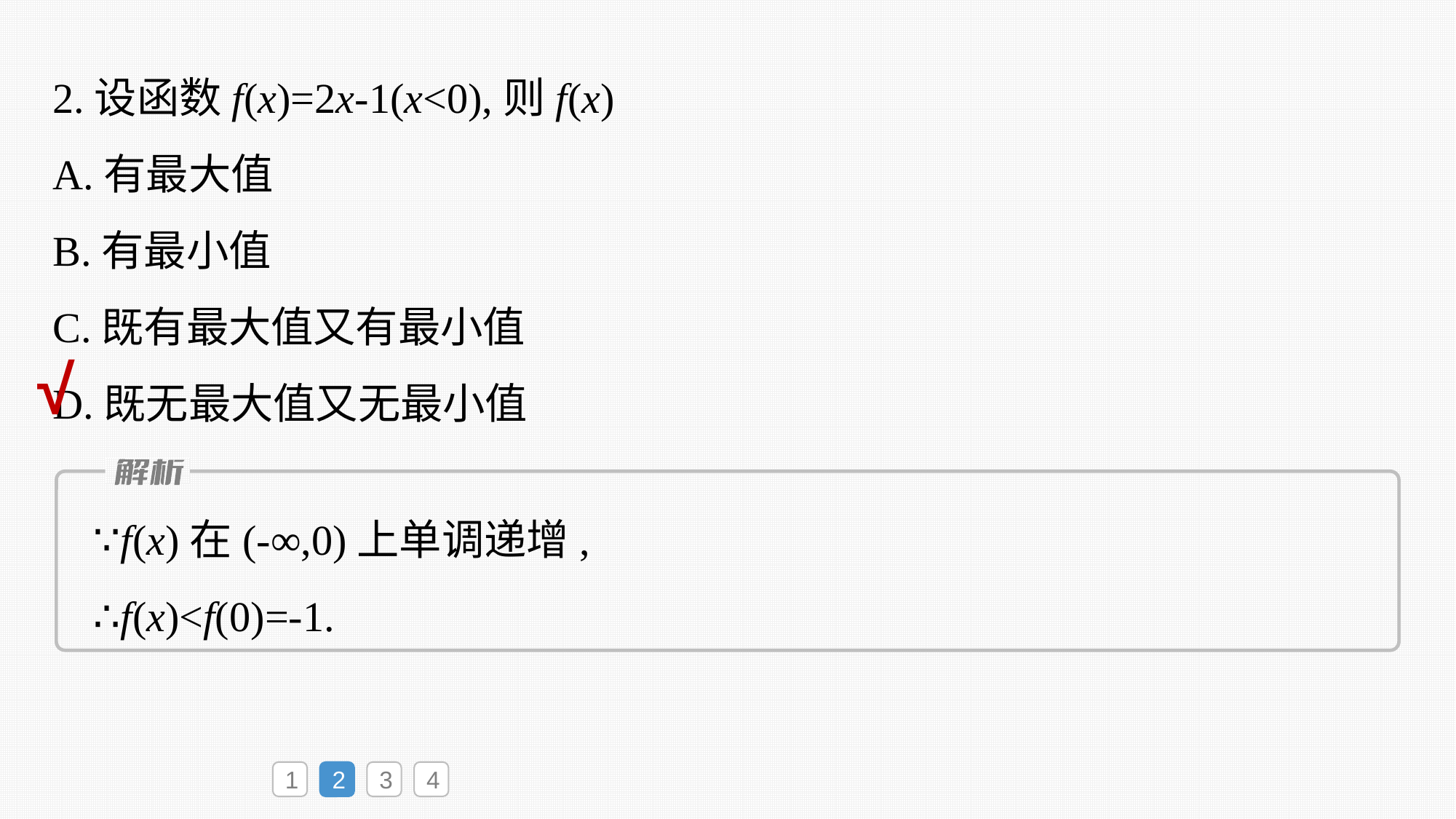

2.设函数f(x)=2x-1(x<0),则f(x)
A.有最大值
B.有最小值
C.既有最大值又有最小值
D.既无最大值又无最小值
√

∵f(x)在(-∞,0)上单调递增,
∴f(x)<f(0)=-1.
1
2
3
4